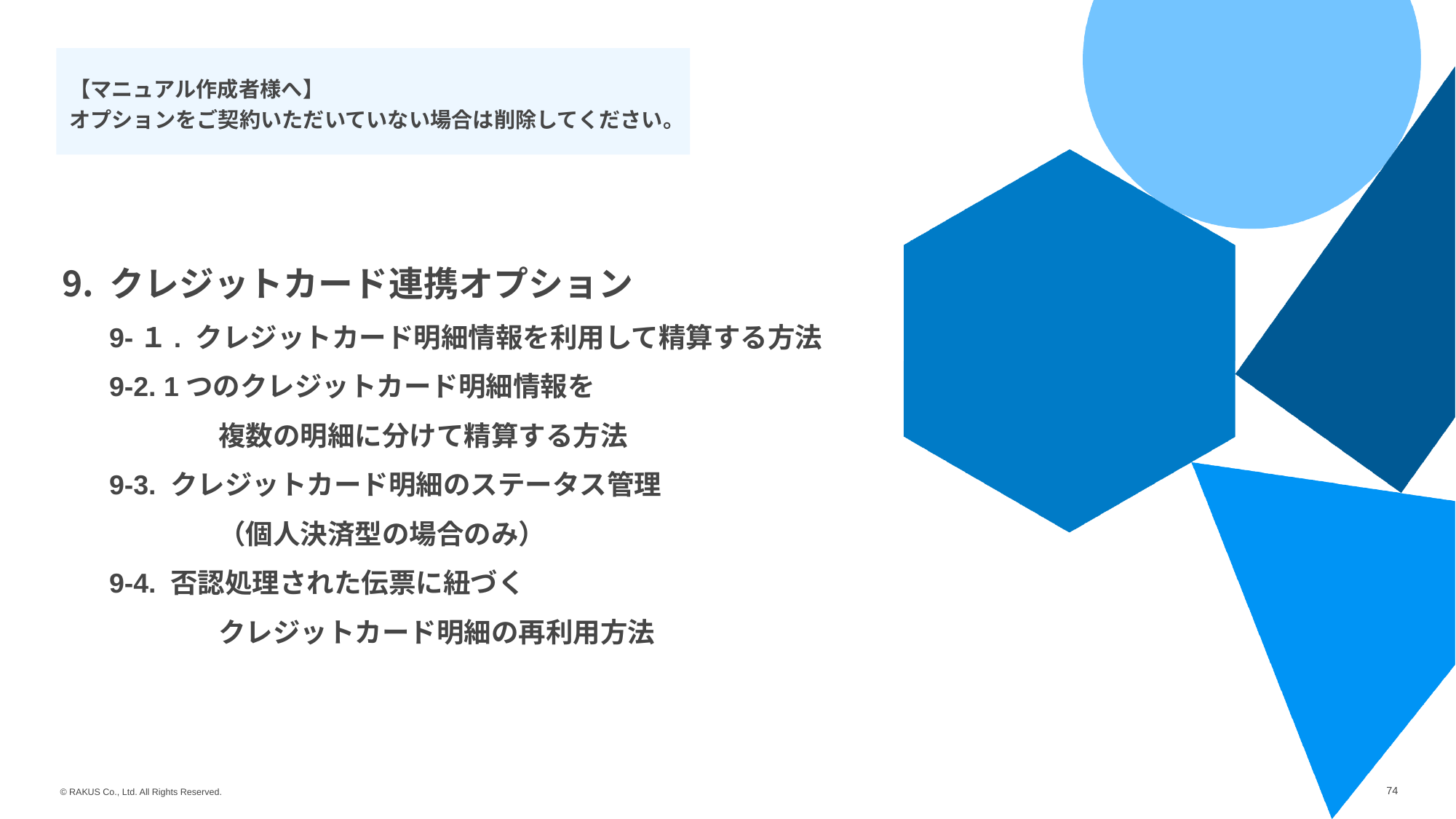

【マニュアル作成者様へ】
オプションをご契約いただいていない場合は削除してください。
クレジットカード連携オプション
9-１. クレジットカード明細情報を利用して精算する方法
9-2. 1つのクレジットカード明細情報を
　　　　複数の明細に分けて精算する方法
9-3. クレジットカード明細のステータス管理
　　　　（個人決済型の場合のみ）
9-4. 否認処理された伝票に紐づく
　　　　クレジットカード明細の再利用方法
74